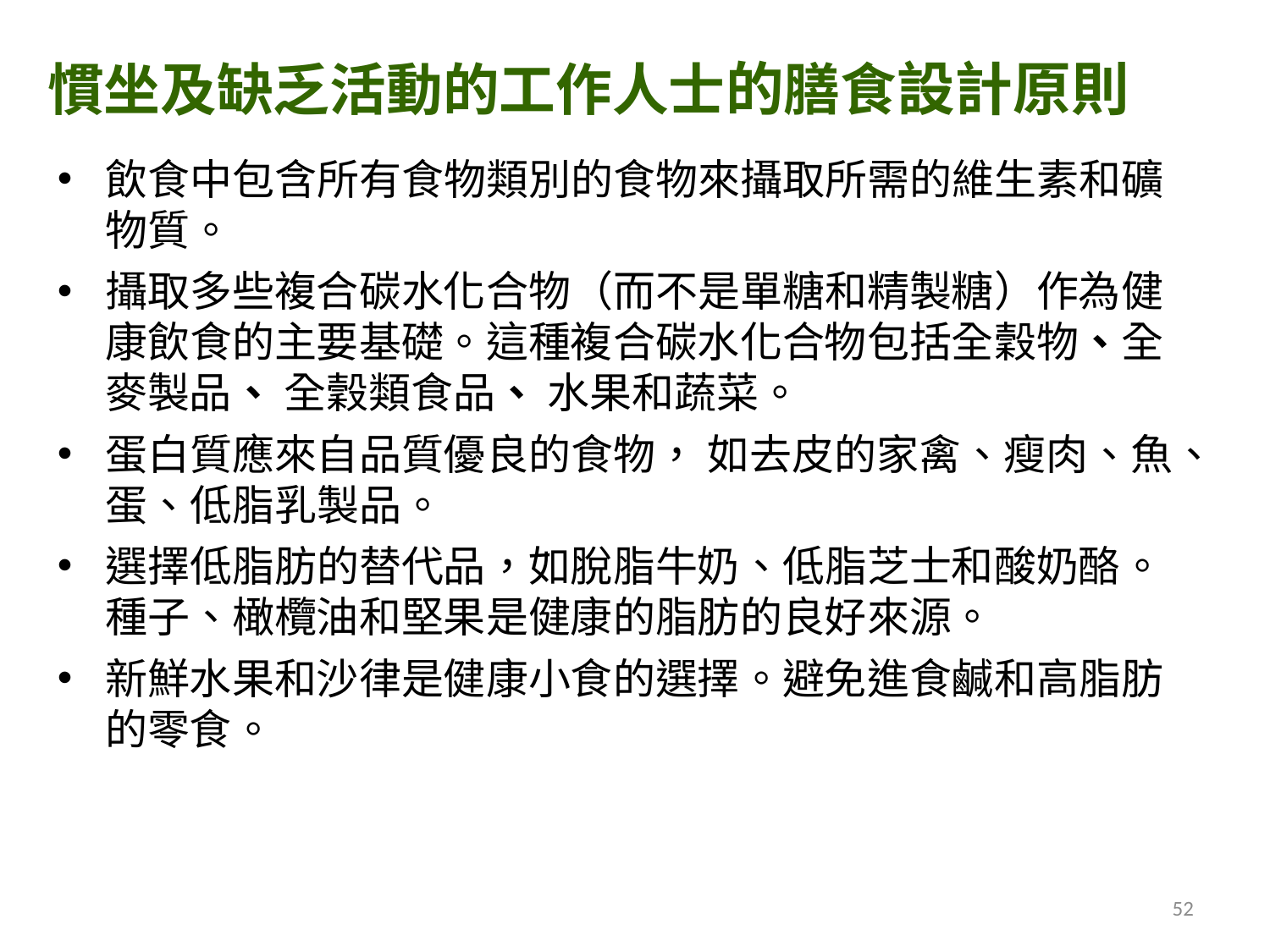

慣坐及缺乏活動的工作人士的膳食設計原則
飲食中包含所有食物類別的食物來攝取所需的維生素和礦物質。
攝取多些複合碳水化合物（而不是單糖和精製糖）作為健康飲食的主要基礎。這種複合碳水化合物包括全穀物、全麥製品、 全穀類食品、 水果和蔬菜。
蛋白質應來自品質優良的食物， 如去皮的家禽、瘦肉、魚、蛋、低脂乳製品。
選擇低脂肪的替代品，如脫脂牛奶、低脂芝士和酸奶酪。種子、橄欖油和堅果是健康的脂肪的良好來源。
新鮮水果和沙律是健康小食的選擇。避免進食鹹和高脂肪的零食。
52